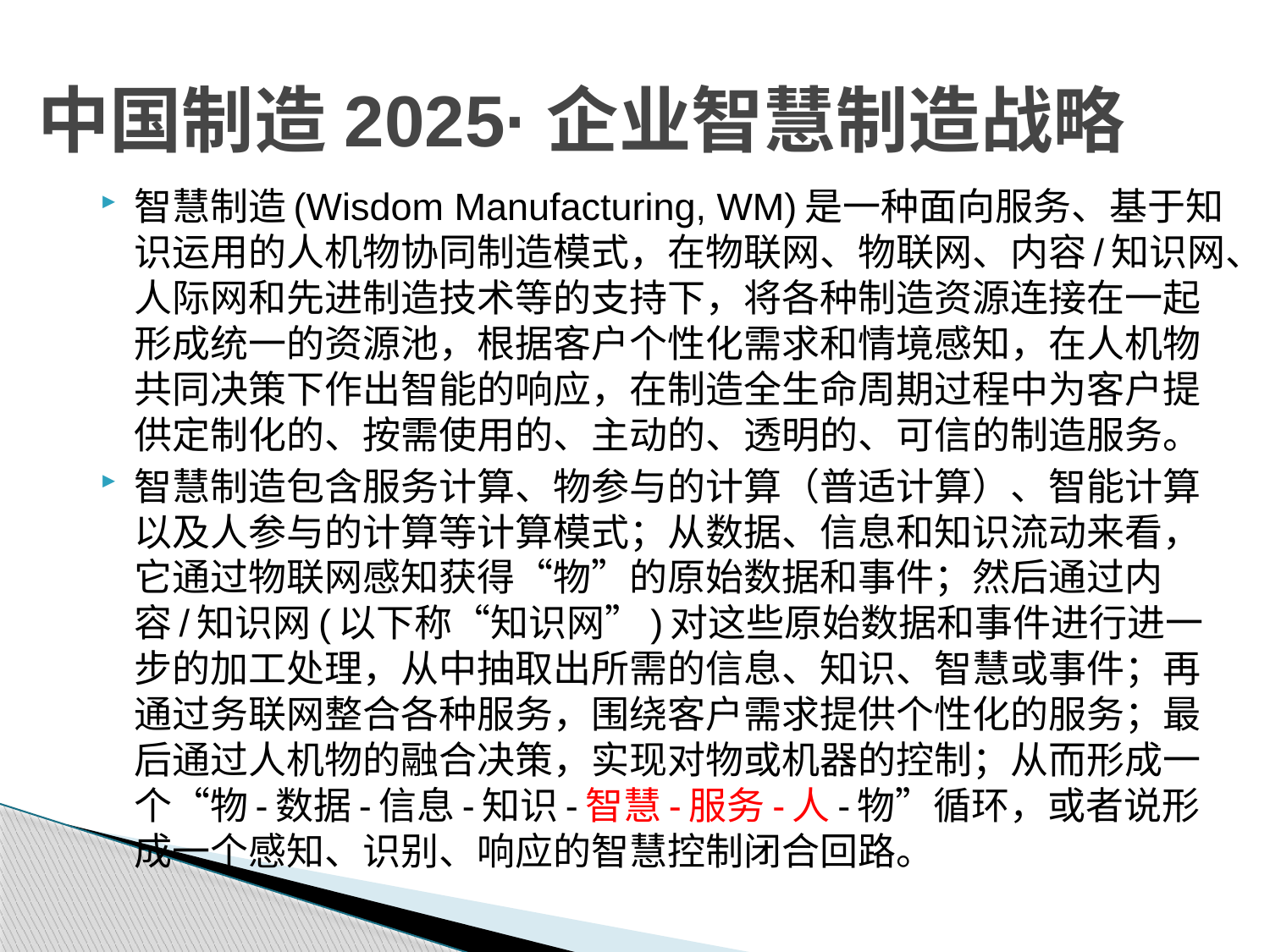

# 中国制造2025·企业智慧制造战略
智慧制造(Wisdom Manufacturing, WM)是一种面向服务、基于知识运用的人机物协同制造模式，在物联网、物联网、内容/知识网、人际网和先进制造技术等的支持下，将各种制造资源连接在一起形成统一的资源池，根据客户个性化需求和情境感知，在人机物共同决策下作出智能的响应，在制造全生命周期过程中为客户提供定制化的、按需使用的、主动的、透明的、可信的制造服务。
智慧制造包含服务计算、物参与的计算（普适计算）、智能计算以及人参与的计算等计算模式；从数据、信息和知识流动来看，它通过物联网感知获得“物”的原始数据和事件；然后通过内容/知识网(以下称“知识网”)对这些原始数据和事件进行进一步的加工处理，从中抽取出所需的信息、知识、智慧或事件；再通过务联网整合各种服务，围绕客户需求提供个性化的服务；最后通过人机物的融合决策，实现对物或机器的控制；从而形成一个“物-数据-信息-知识-智慧-服务-人-物”循环，或者说形成一个感知、识别、响应的智慧控制闭合回路。